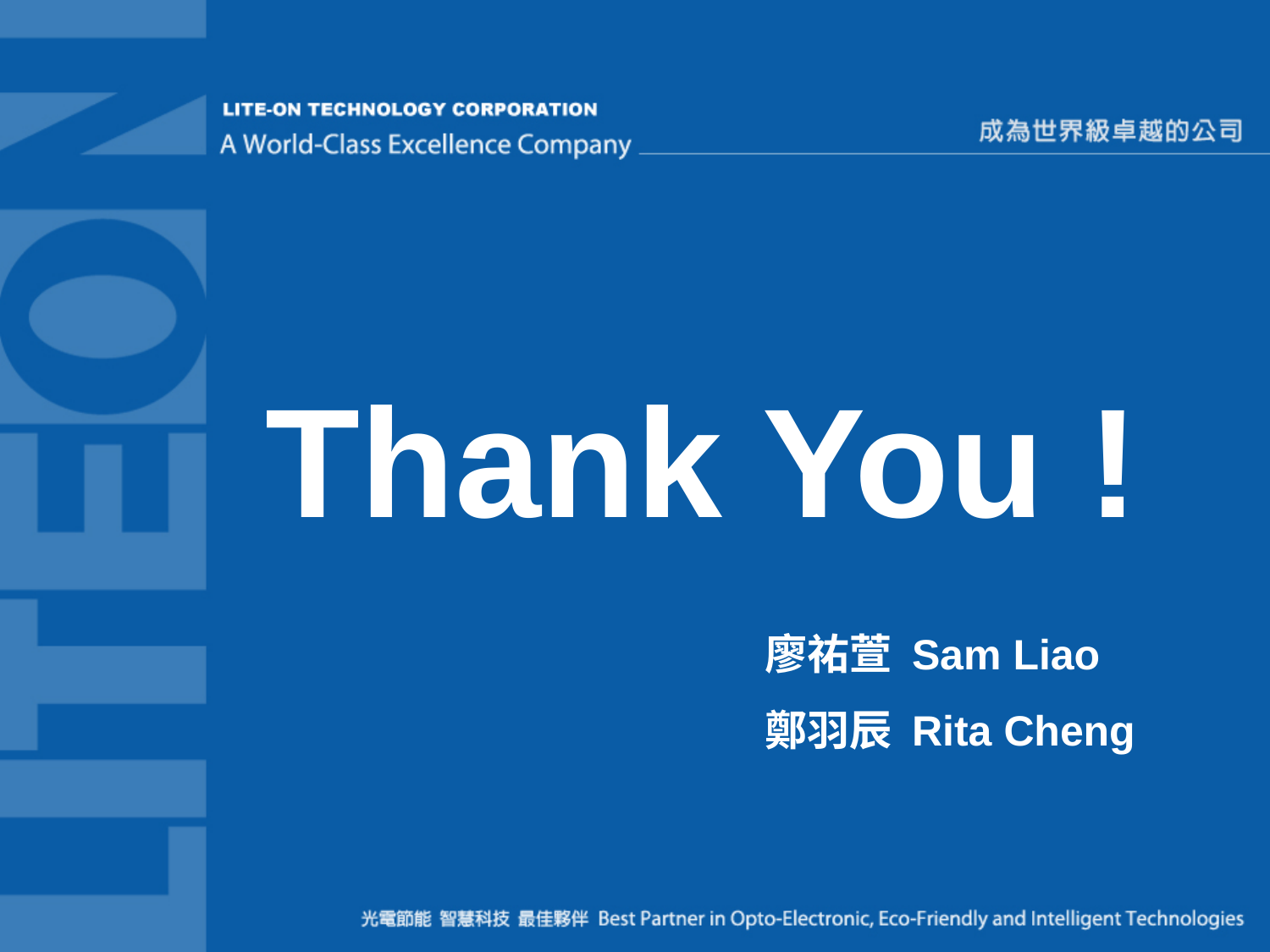

Thank You !
廖祐萱 Sam Liao
鄭羽辰 Rita Cheng